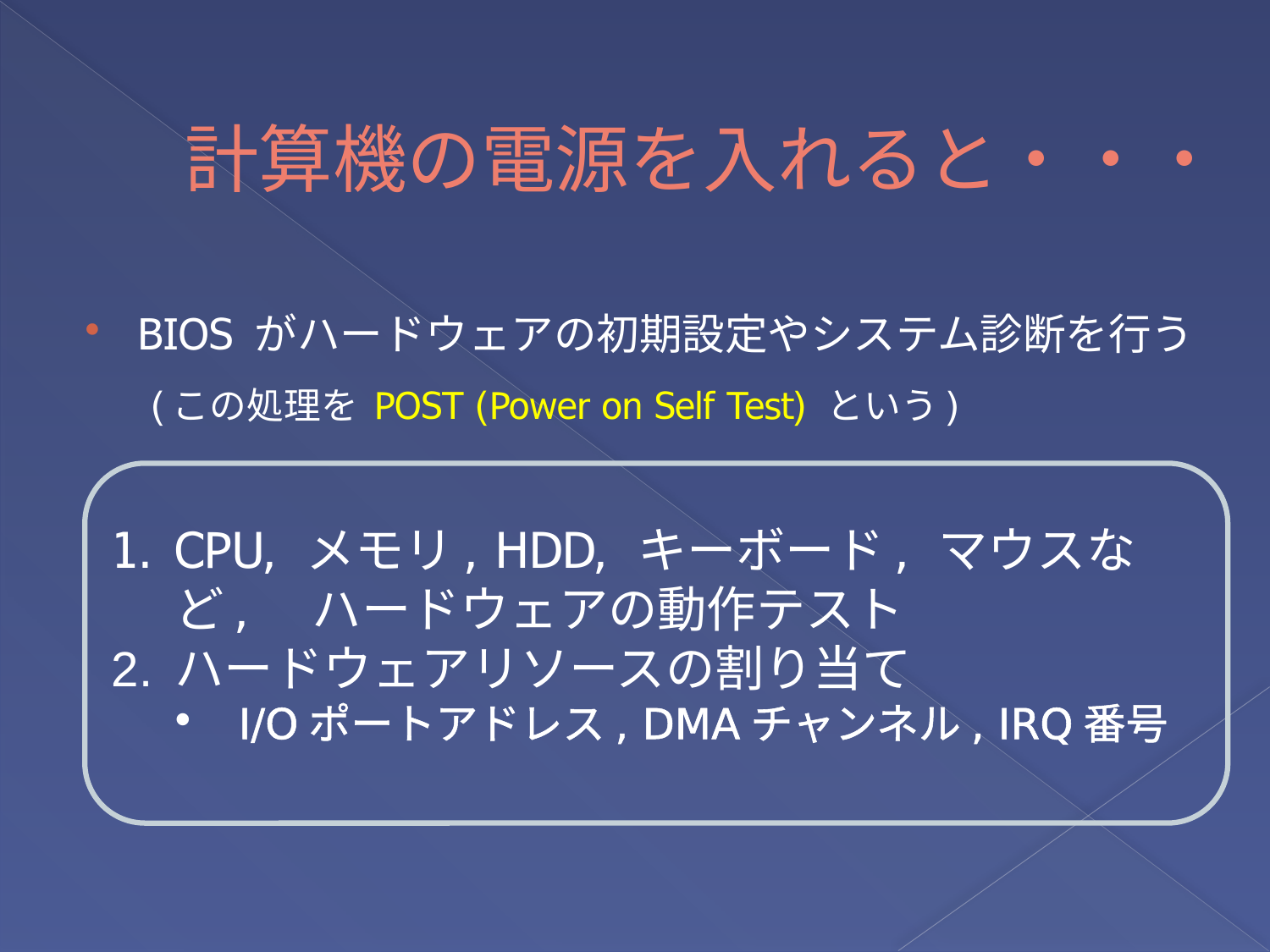

# 計算機の電源を入れると・・・
BIOS がハードウェアの初期設定やシステム診断を行う
 (この処理を POST (Power on Self Test) という)

CPU, メモリ, HDD, キーボード, マウスなど,　ハードウェアの動作テスト
ハードウェアリソースの割り当て
I/Oポートアドレス, DMAチャンネル, IRQ番号